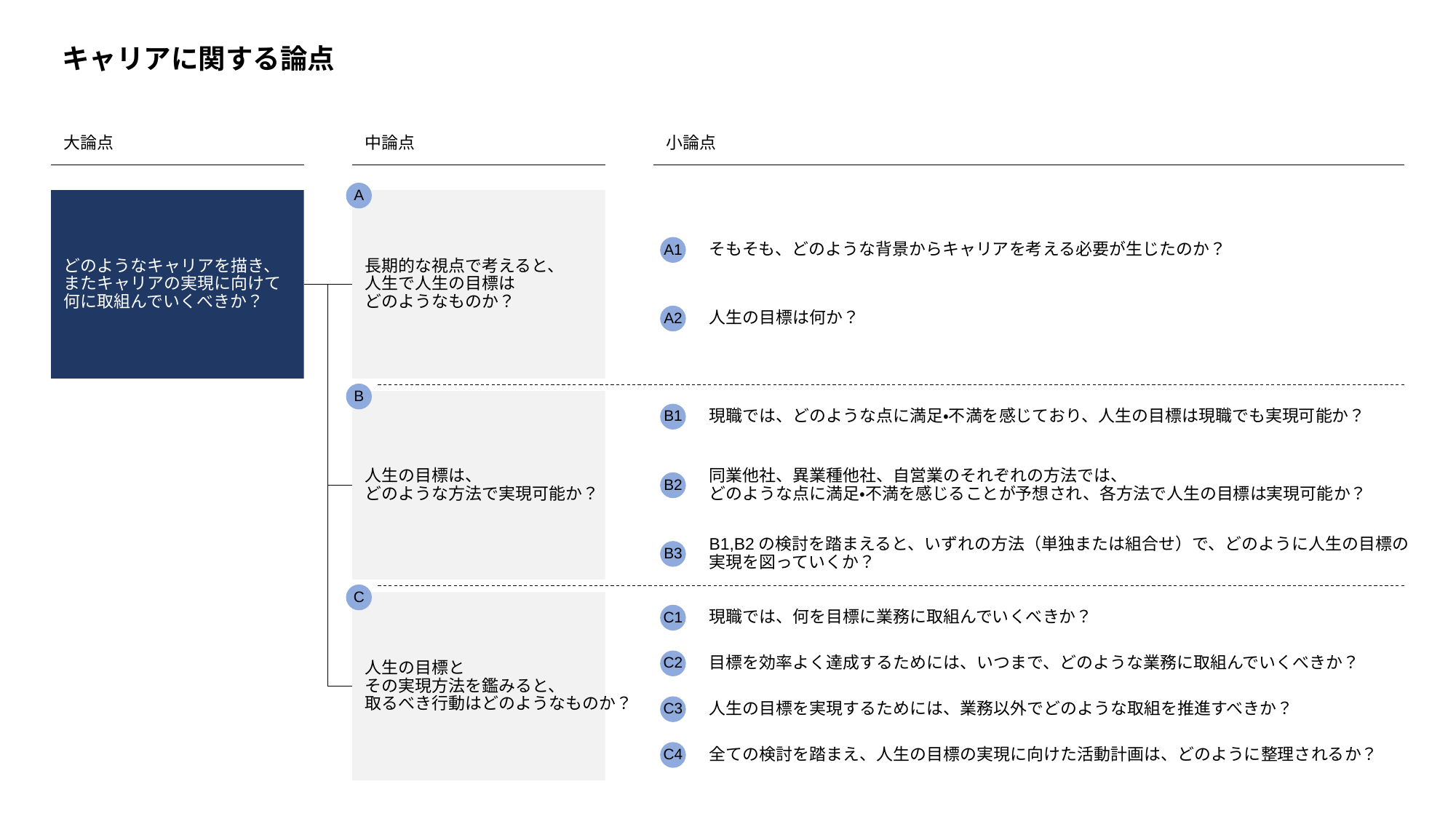

キャリアに関する論点
大論点
中論点
小論点
A
どのようなキャリアを描き、
またキャリアの実現に向けて
何に取組んでいくべきか？
長期的な視点で考えると、
人生で人生の目標は
どのようなものか？
そもそも、どのような背景からキャリアを考える必要が生じたのか？
A1
人生の目標は何か？
A2
B
人生の目標は、
どのような方法で実現可能か？
現職では、どのような点に満足・不満を感じており、人生の目標は現職でも実現可能か？
B1
同業他社、異業種他社、自営業のそれぞれの方法では、
どのような点に満足・不満を感じることが予想され、各方法で人生の目標は実現可能か？
B2
B1,B2の検討を踏まえると、いずれの方法（単独または組合せ）で、どのように人生の目標の
実現を図っていくか？
B3
C
人生の目標と
その実現方法を鑑みると、
取るべき行動はどのようなものか？
現職では、何を目標に業務に取組んでいくべきか？
C1
目標を効率よく達成するためには、いつまで、どのような業務に取組んでいくべきか？
C2
人生の目標を実現するためには、業務以外でどのような取組を推進すべきか？
C3
全ての検討を踏まえ、人生の目標の実現に向けた活動計画は、どのように整理されるか？
C4